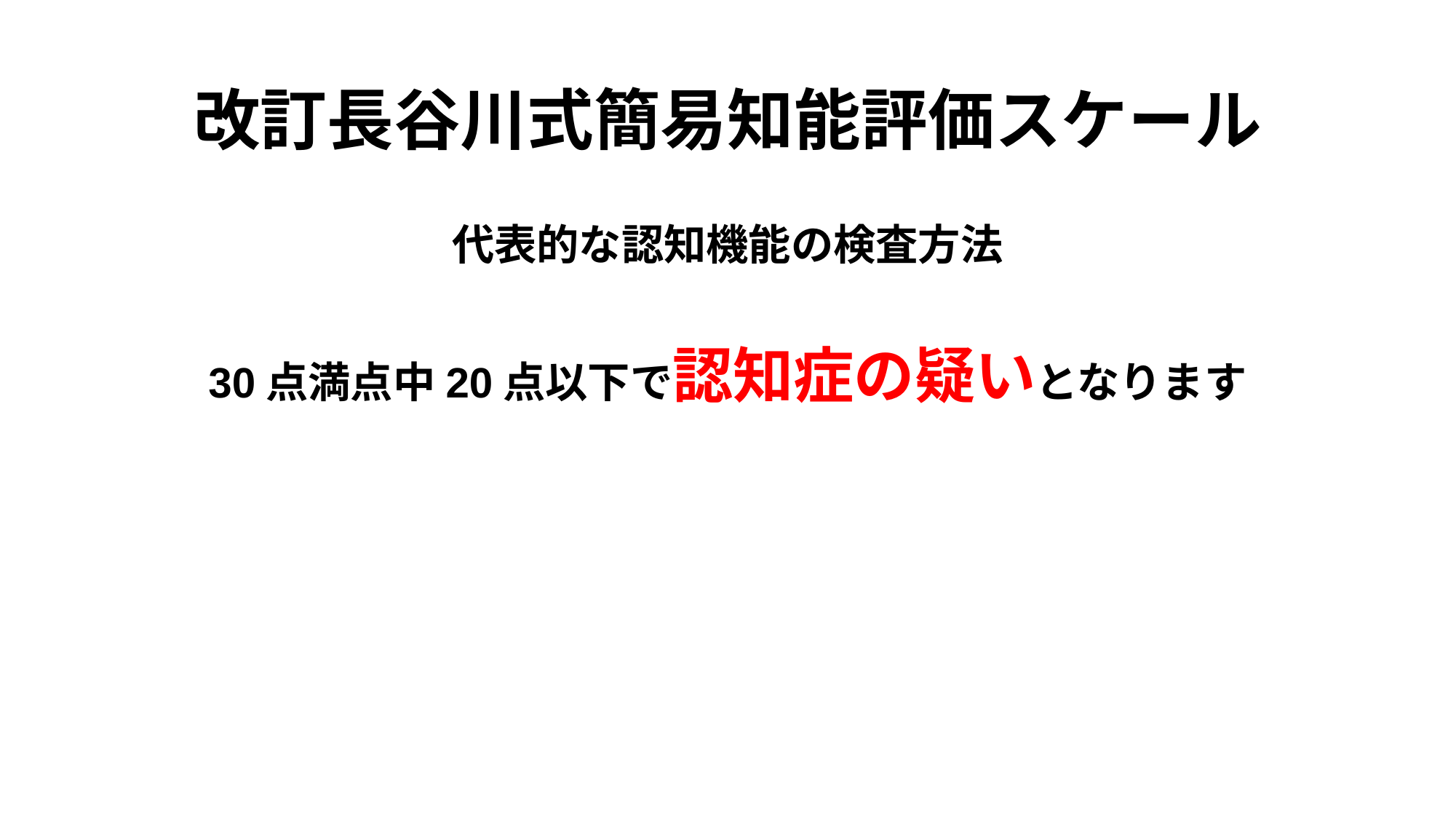

# 改訂長谷川式簡易知能評価スケール
代表的な認知機能の検査方法

30点満点中20点以下で認知症の疑いとなります